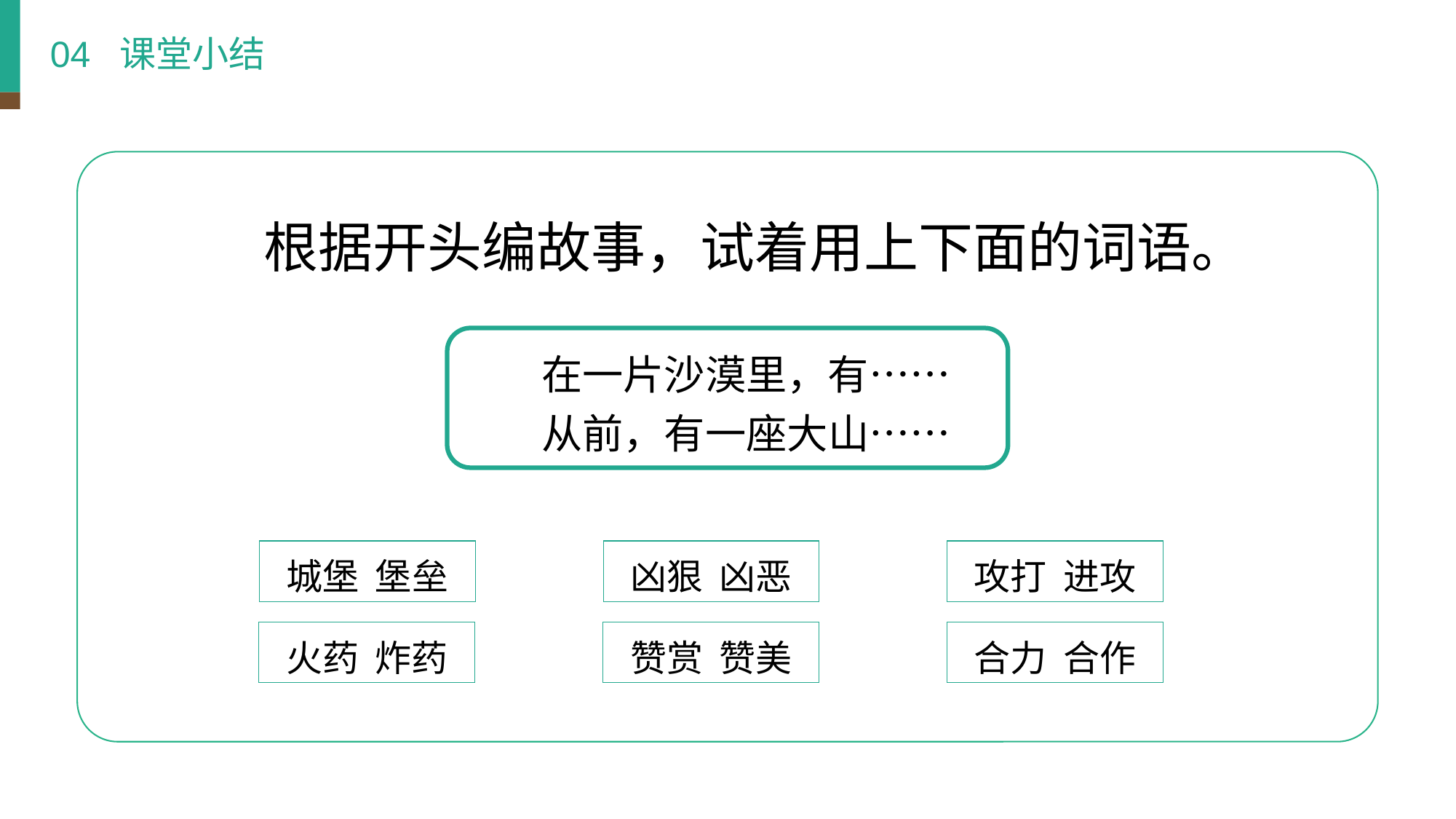

04  课堂小结
根据开头编故事，试着用上下面的词语。
   在一片沙漠里，有……
   从前，有一座大山……
城堡  堡垒
凶狠  凶恶
攻打  进攻
火药  炸药
赞赏  赞美
合力  合作